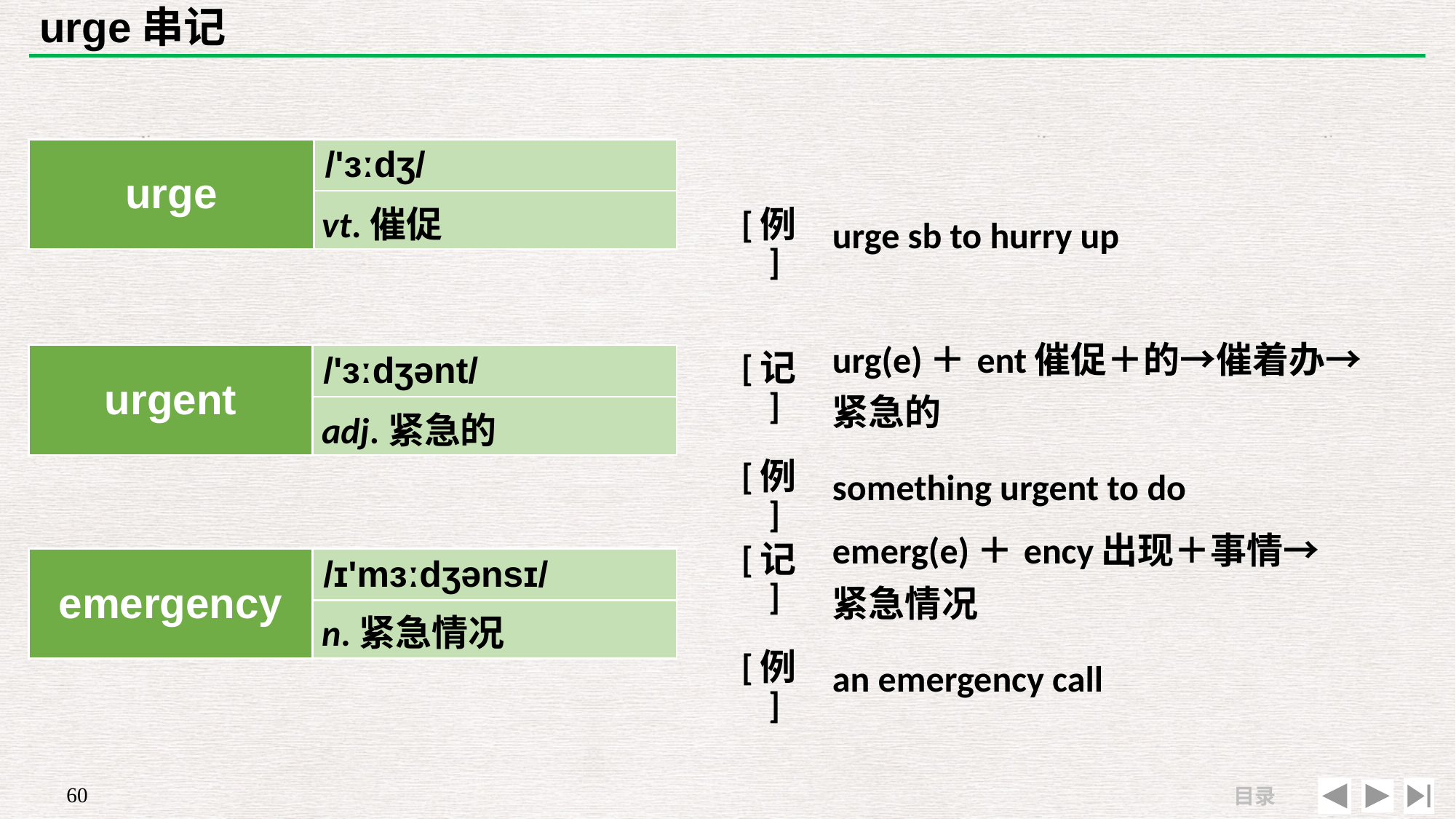

# urge串记

| urge | /'ɜːdʒ/ |
| --- | --- |
|  |  |
|  |  |
| --- | --- |
| [例] | urge sb to hurry up |
vt.催促
| [记] | urg(e)＋ent催促＋的→催着办→紧急的 |
| --- | --- |
| [例] | something urgent to do |
| urgent | /'ɜːdʒənt/ |
| --- | --- |
|  |  |
adj.紧急的
| [记] | emerg(e)＋ency出现＋事情→ 紧急情况 |
| --- | --- |
| [例] | an emergency call |
| emergency | /ɪ'mɜːdʒənsɪ/ |
| --- | --- |
|  |  |
n.紧急情况